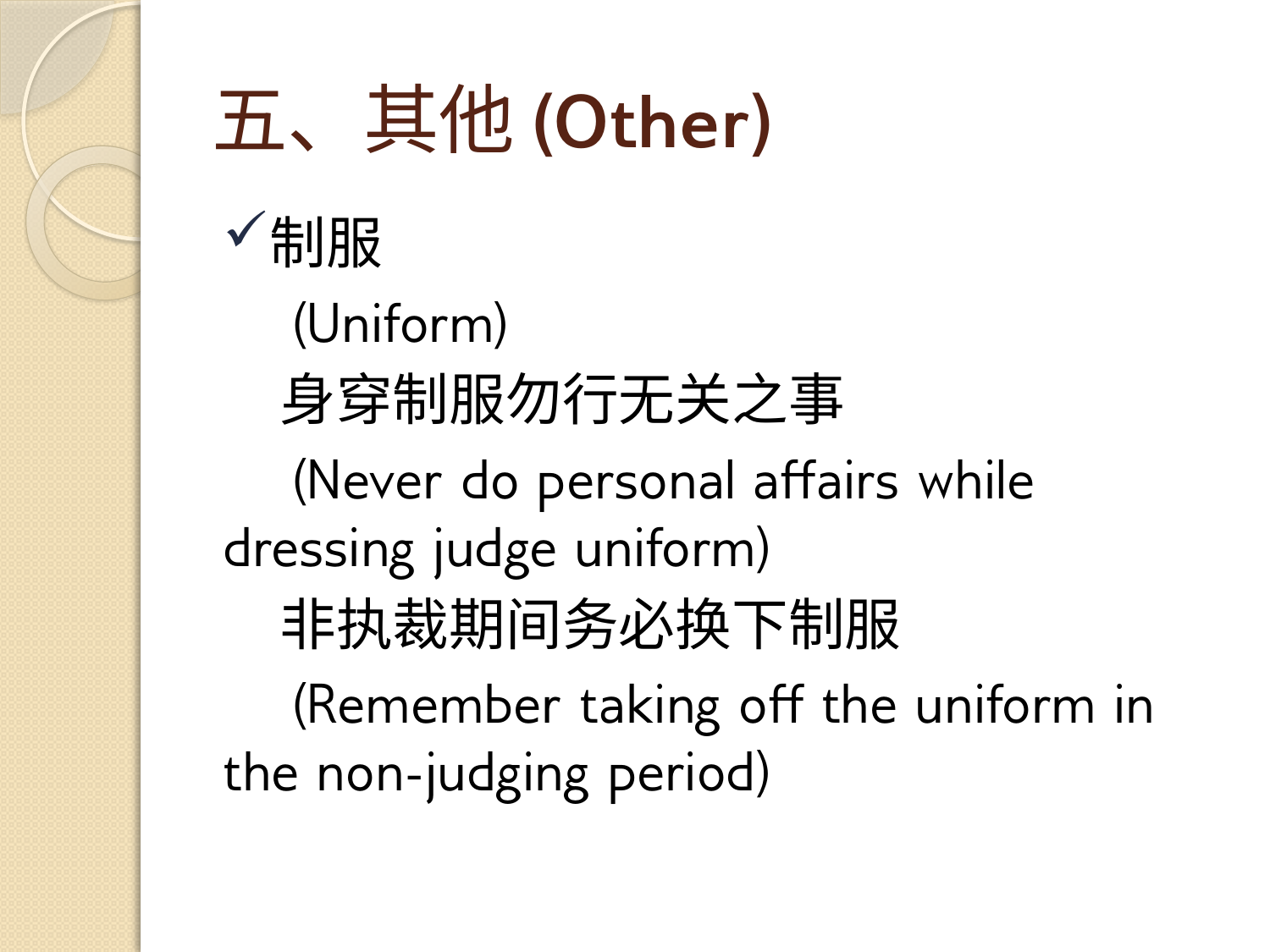

# 五、其他(Other)
制服
　(Uniform)
　身穿制服勿行无关之事
　(Never do personal affairs while dressing judge uniform)
　非执裁期间务必换下制服
　(Remember taking off the uniform in the non-judging period)